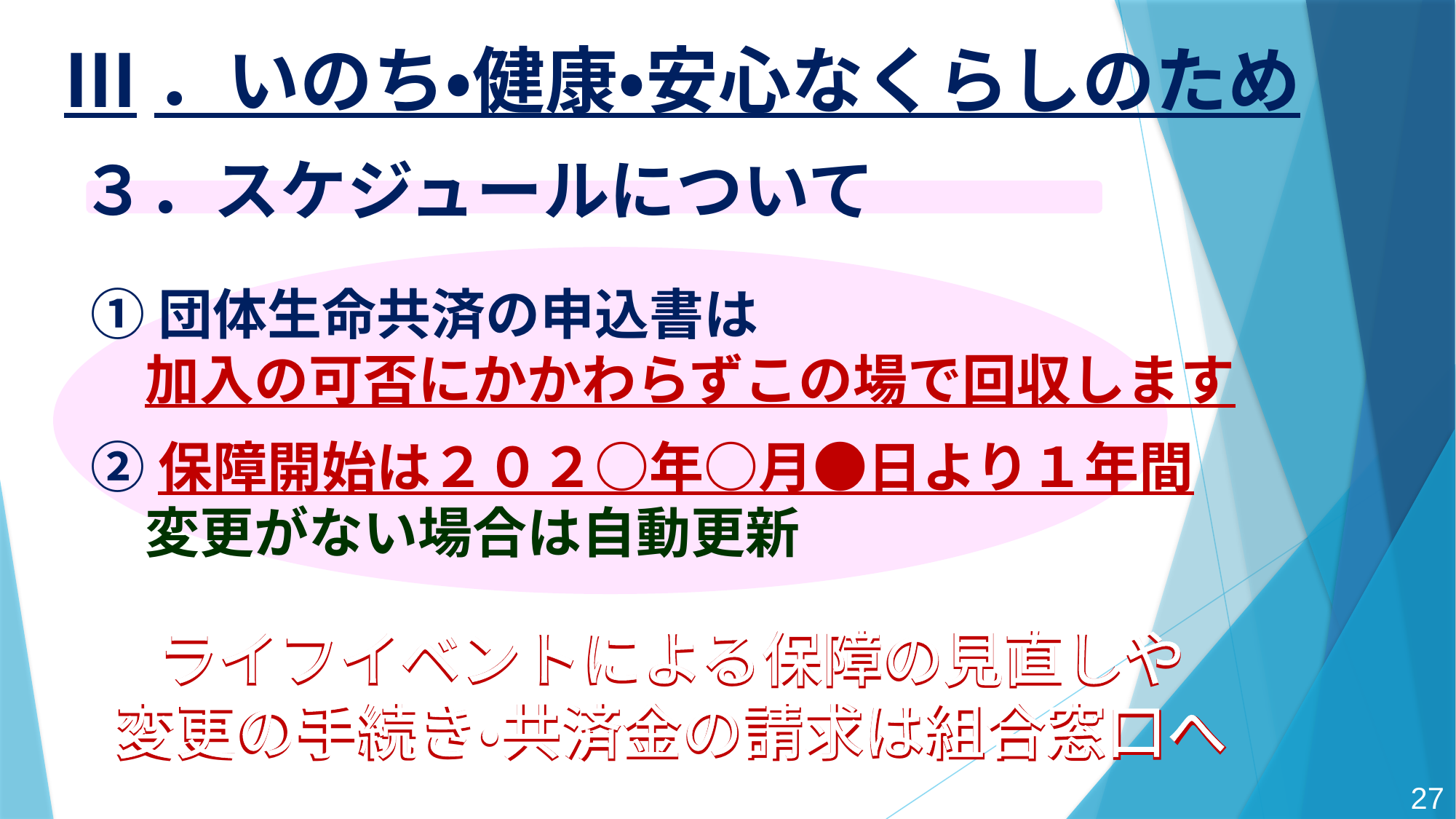

Ⅲ．いのち・健康・安心なくらしのため
３．スケジュールについて

①団体生命共済の申込書は
　加入の可否にかかわらずこの場で回収します

②保障開始は２０２○年○月●日より１年間
　変更がない場合は自動更新

ライフイベントによる保障の見直しや
変更の手続き・共済金の請求は組合窓口へ
ライフイベントによる保障の見直しや
変更の手続き・共済金の請求は組合窓口へ
27